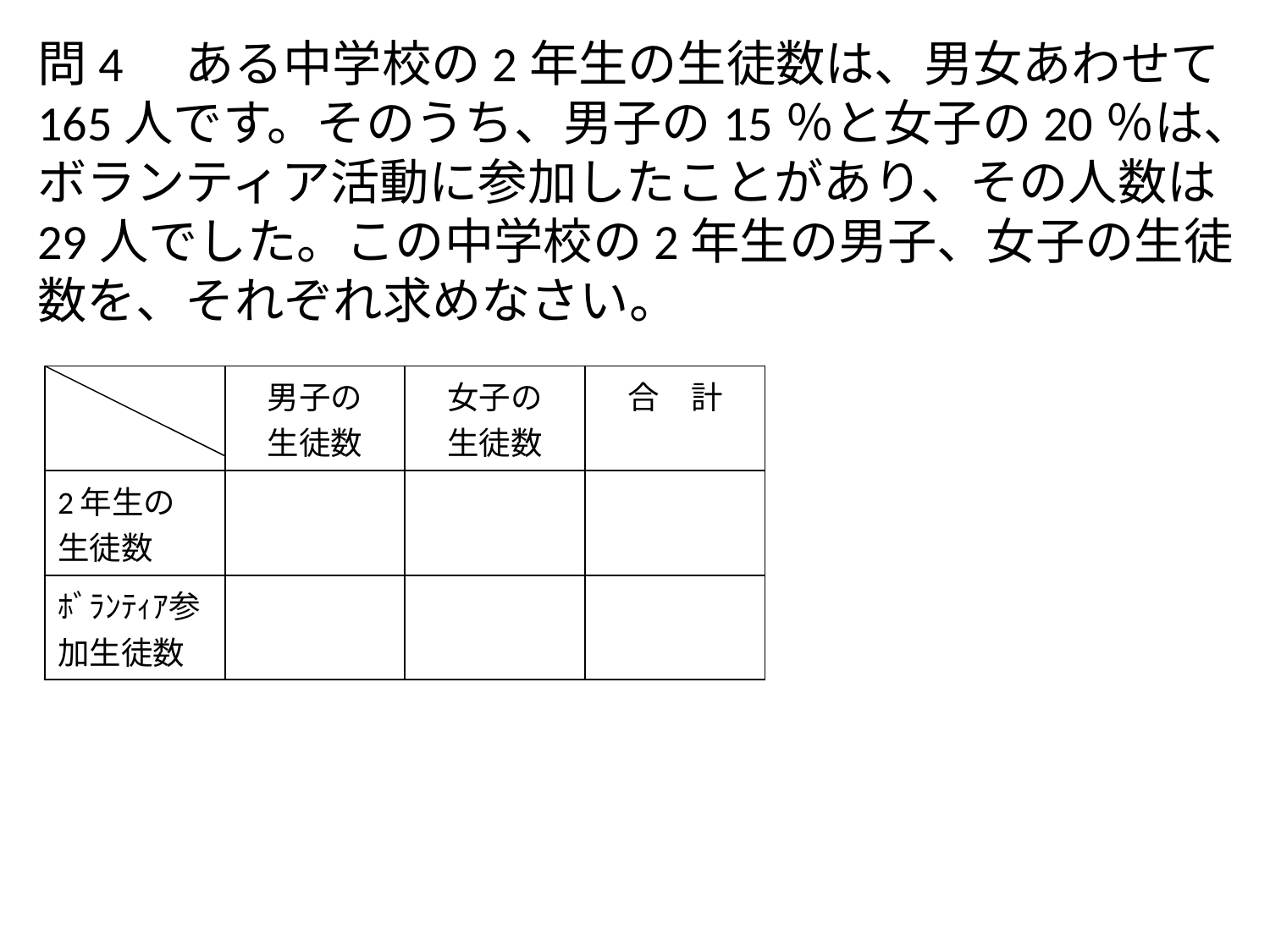

問4　ある中学校の2年生の生徒数は、男女あわせて165人です。そのうち、男子の15％と女子の20％は、ボランティア活動に参加したことがあり、その人数は29人でした。この中学校の2年生の男子、女子の生徒数を、それぞれ求めなさい。
|  | 男子の 生徒数 | 女子の 生徒数 | 合　計 |
| --- | --- | --- | --- |
| 2年生の 生徒数 |  |  |  |
| ﾎﾞﾗﾝﾃｨｱ参加生徒数 |  |  |  |